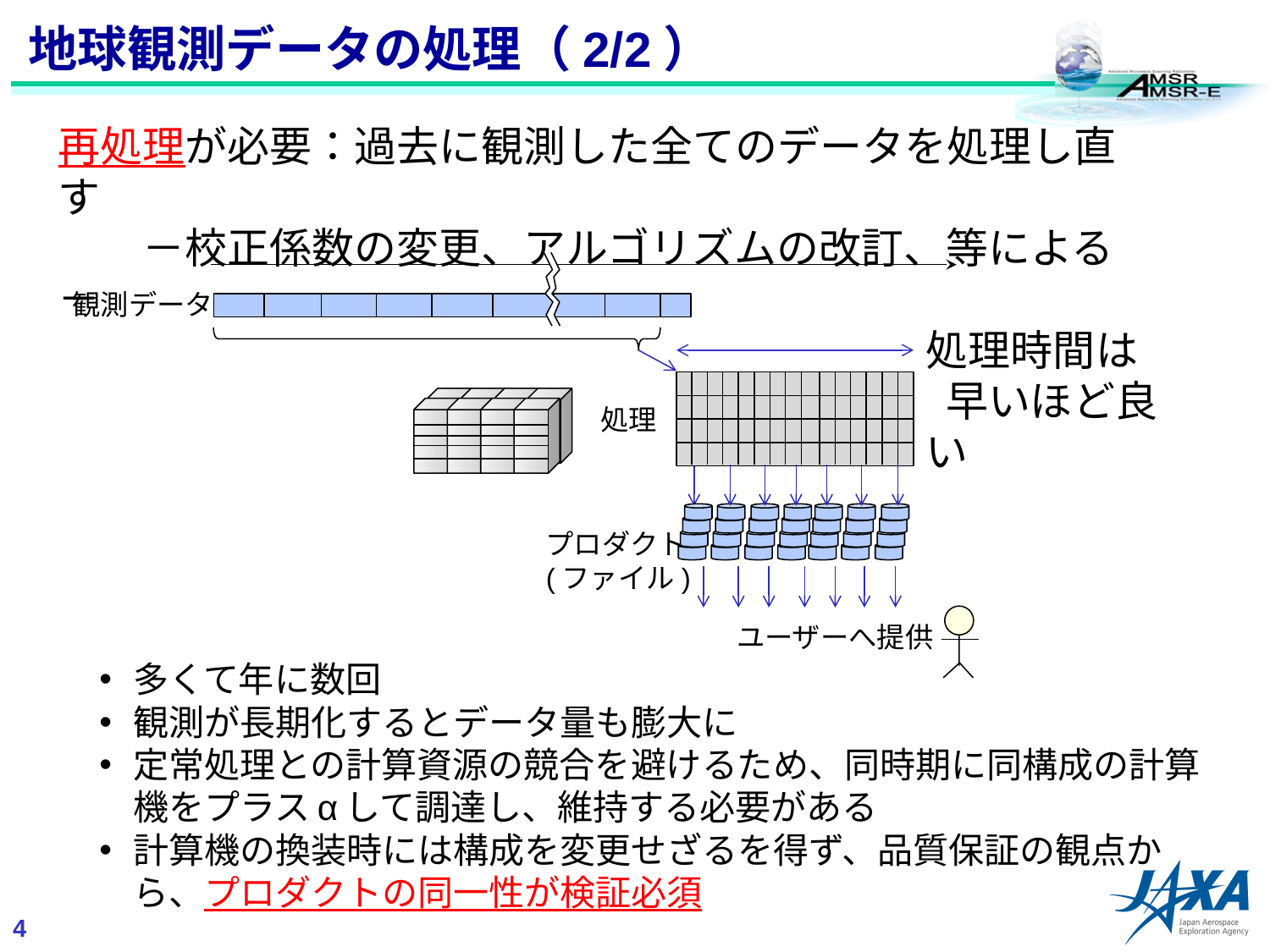

地球観測データの処理（2/2）
再処理が必要：過去に観測した全てのデータを処理し直す
　　－校正係数の変更、アルゴリズムの改訂、等による－

観測データ

処理時間は
 早いほど良い

処理

プロダクト
(ファイル)

ユーザーへ提供
多くて年に数回
観測が長期化するとデータ量も膨大に
定常処理との計算資源の競合を避けるため、同時期に同構成の計算機をプラスαして調達し、維持する必要がある
計算機の換装時には構成を変更せざるを得ず、品質保証の観点から、プロダクトの同一性が検証必須
4